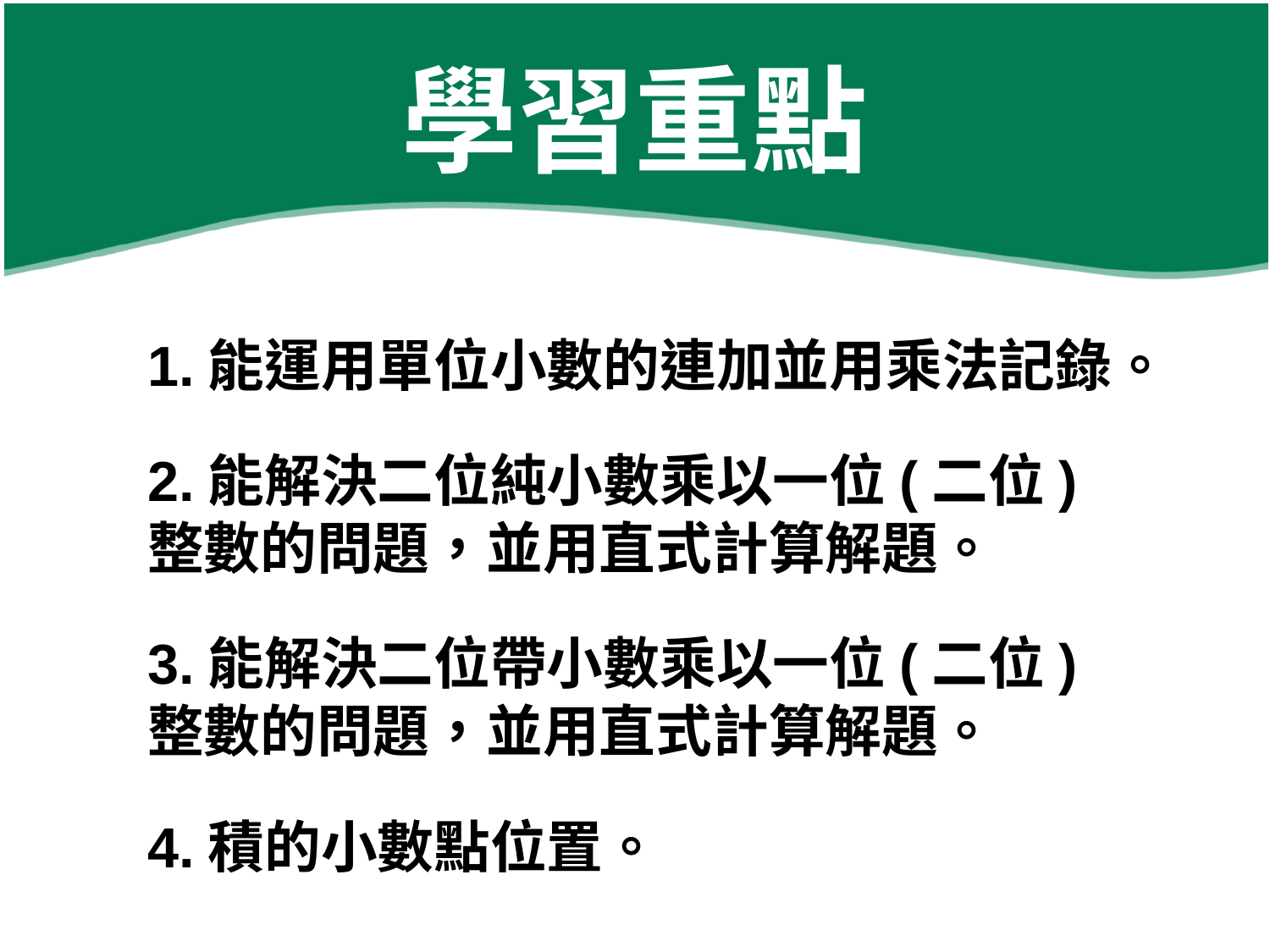

# 學習重點
1.能運用單位小數的連加並用乘法記錄。
2.能解決二位純小數乘以一位(二位)整數的問題，並用直式計算解題。
3.能解決二位帶小數乘以一位(二位)整數的問題，並用直式計算解題。
4.積的小數點位置。